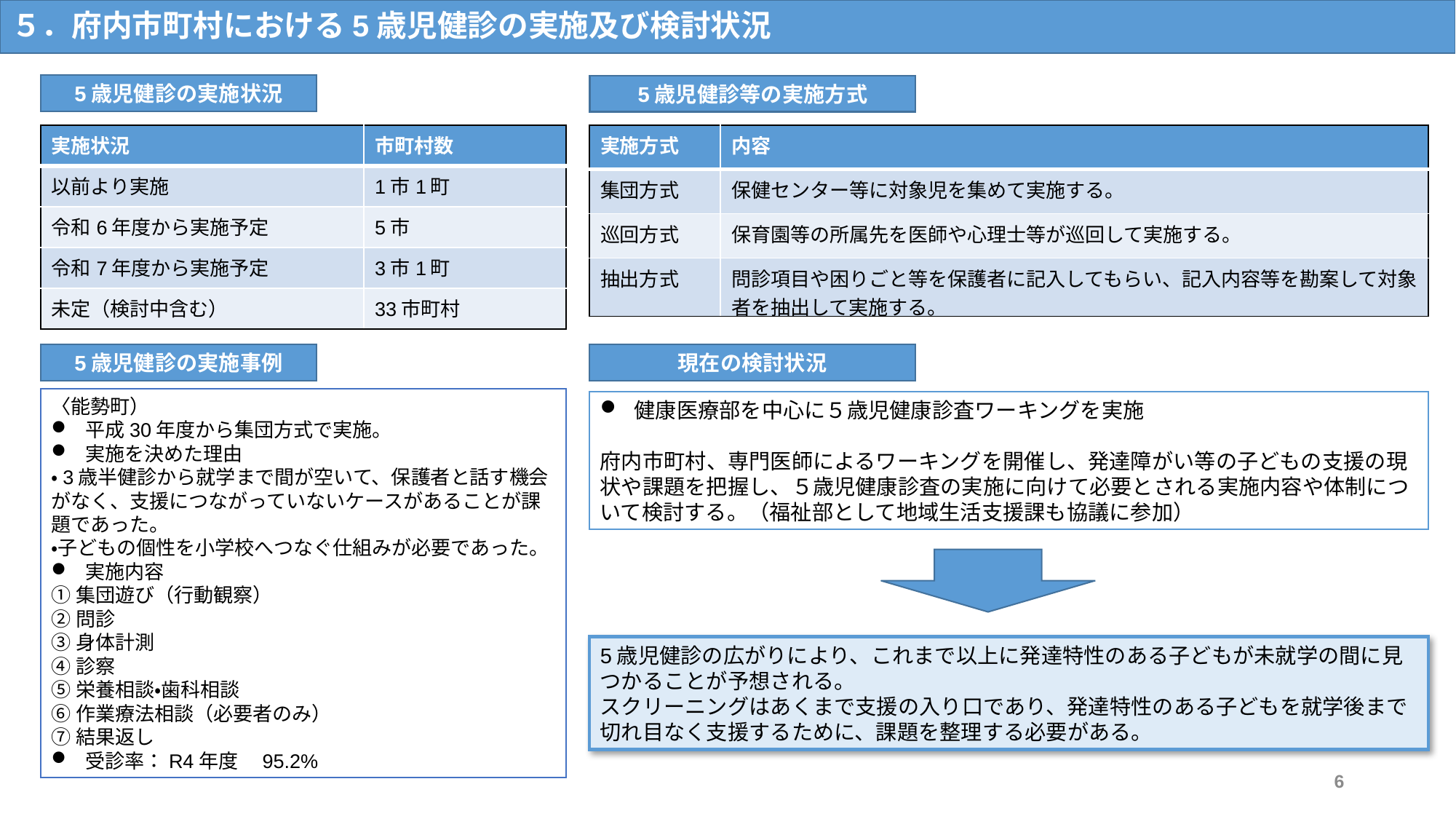

５．府内市町村における5歳児健診の実施及び検討状況
5歳児健診の実施状況
5歳児健診等の実施方式
| 実施状況 | 市町村数 |
| --- | --- |
| 以前より実施 | 1市1町 |
| 令和6年度から実施予定 | 5市 |
| 令和7年度から実施予定 | 3市1町 |
| 未定（検討中含む） | 33市町村 |
| 実施方式 | 内容 |
| --- | --- |
| 集団方式 | 保健センター等に対象児を集めて実施する。 |
| 巡回方式 | 保育園等の所属先を医師や心理士等が巡回して実施する。 |
| 抽出方式 | 問診項目や困りごと等を保護者に記入してもらい、記入内容等を勘案して対象者を抽出して実施する。 |
現在の検討状況
5歳児健診の実施事例
〈能勢町）
平成30年度から集団方式で実施。
実施を決めた理由
・3歳半健診から就学まで間が空いて、保護者と話す機会がなく、支援につながっていないケースがあることが課題であった。
・子どもの個性を小学校へつなぐ仕組みが必要であった。
実施内容
①集団遊び（行動観察）
②問診
③身体計測
④診察
⑤栄養相談・歯科相談
⑥作業療法相談（必要者のみ）
⑦結果返し
受診率：R4年度　95.2%
健康医療部を中心に５歳児健康診査ワーキングを実施

府内市町村、専門医師によるワーキングを開催し、発達障がい等の子どもの支援の現状や課題を把握し、５歳児健康診査の実施に向けて必要とされる実施内容や体制について検討する。（福祉部として地域生活支援課も協議に参加）

5歳児健診の広がりにより、これまで以上に発達特性のある子どもが未就学の間に見つかることが予想される。
スクリーニングはあくまで支援の入り口であり、発達特性のある子どもを就学後まで切れ目なく支援するために、課題を整理する必要がある。
6